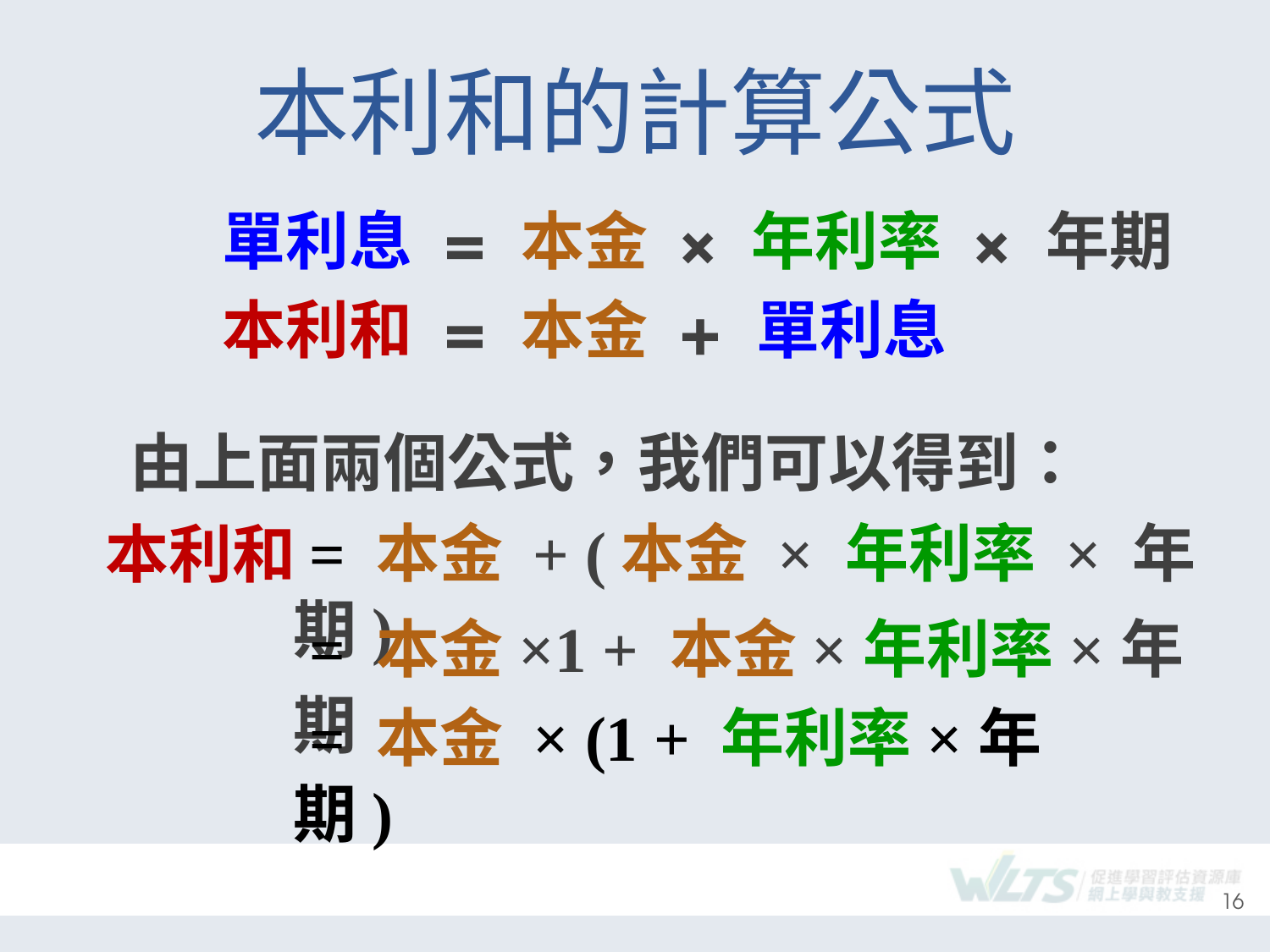

# 本利和的計算公式
  單利息 = 本金 × 年利率 × 年期
  本利和 = 本金 + 單利息
  由上面兩個公式，我們可以得到：
 本利和
 = 本金 + (本金 × 年利率 × 年期)
 = 本金×1 + 本金×年利率×年期
 = 本金 × (1 + 年利率×年期)
16